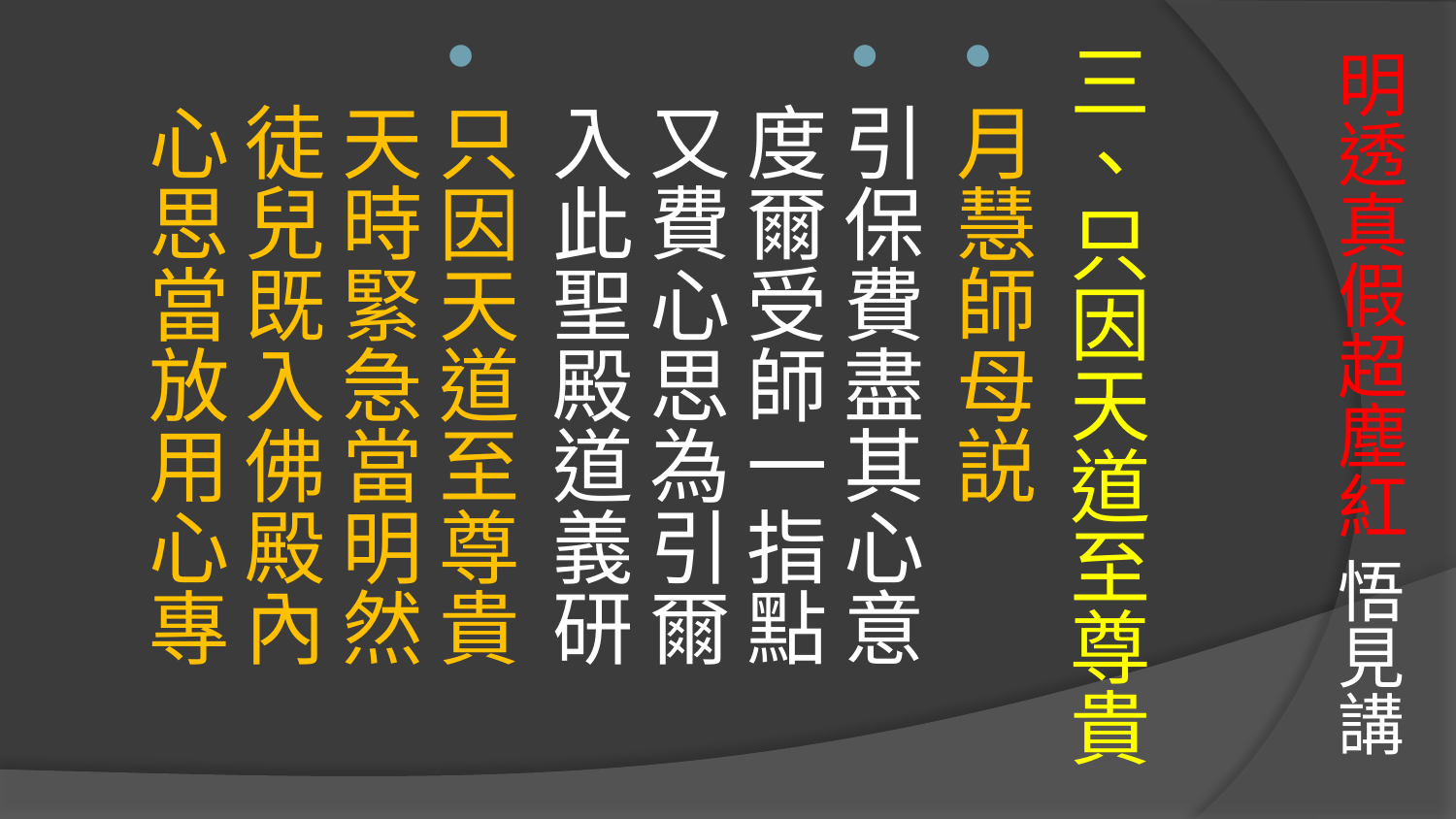

# 明透真假超塵紅 悟見講
三、只因天道至尊貴
月慧師母説
引保費盡其心意　度爾受師一指點
又費心思為引爾　入此聖殿道義研
只因天道至尊貴　天時緊急當明然
徒兒既入佛殿內　心思當放用心專